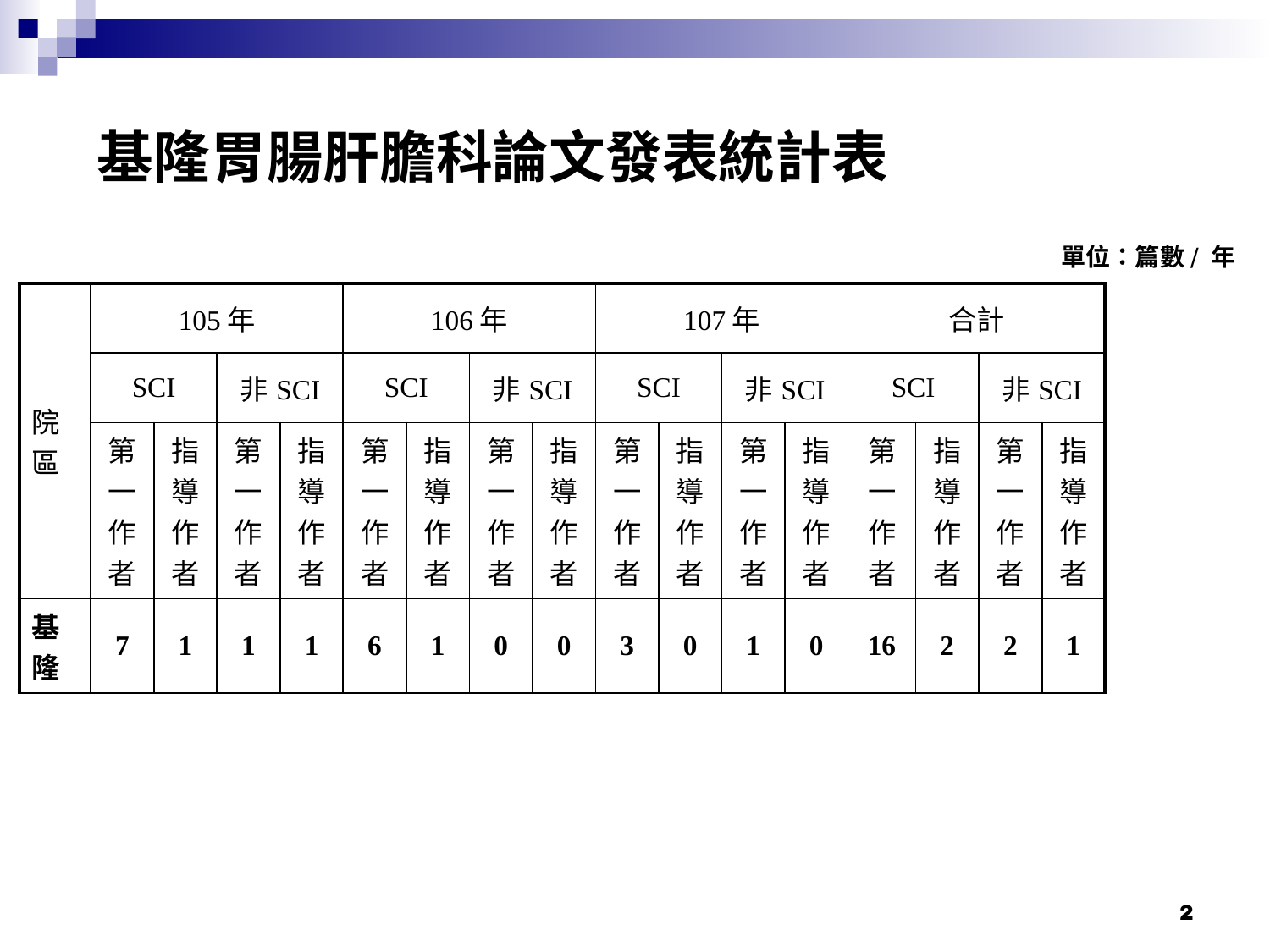

# 基隆胃腸肝膽科論文發表統計表
單位：篇數/年
| 院區 | 105年 |  |  |  | 106年 |  |  |  | 107年 |  |  |  | 合計 |  |  |  |
| --- | --- | --- | --- | --- | --- | --- | --- | --- | --- | --- | --- | --- | --- | --- | --- | --- |
|  | SCI |  | 非SCI |  | SCI |  | 非SCI |  | SCI |  | 非SCI |  | SCI |  | 非SCI |  |
|  | 第一作者 | 指導作者 | 第一作者 | 指導作者 | 第一作者 | 指導作者 | 第一作者 | 指導作者 | 第一作者 | 指導作者 | 第一作者 | 指導作者 | 第 一 作 者 | 指導作者 | 第一作者 | 指導作者 |
| 基隆 | 7 | 1 | 1 | 1 | 6 | 1 | 0 | 0 | 3 | 0 | 1 | 0 | 16 | 2 | 2 | 1 |
2